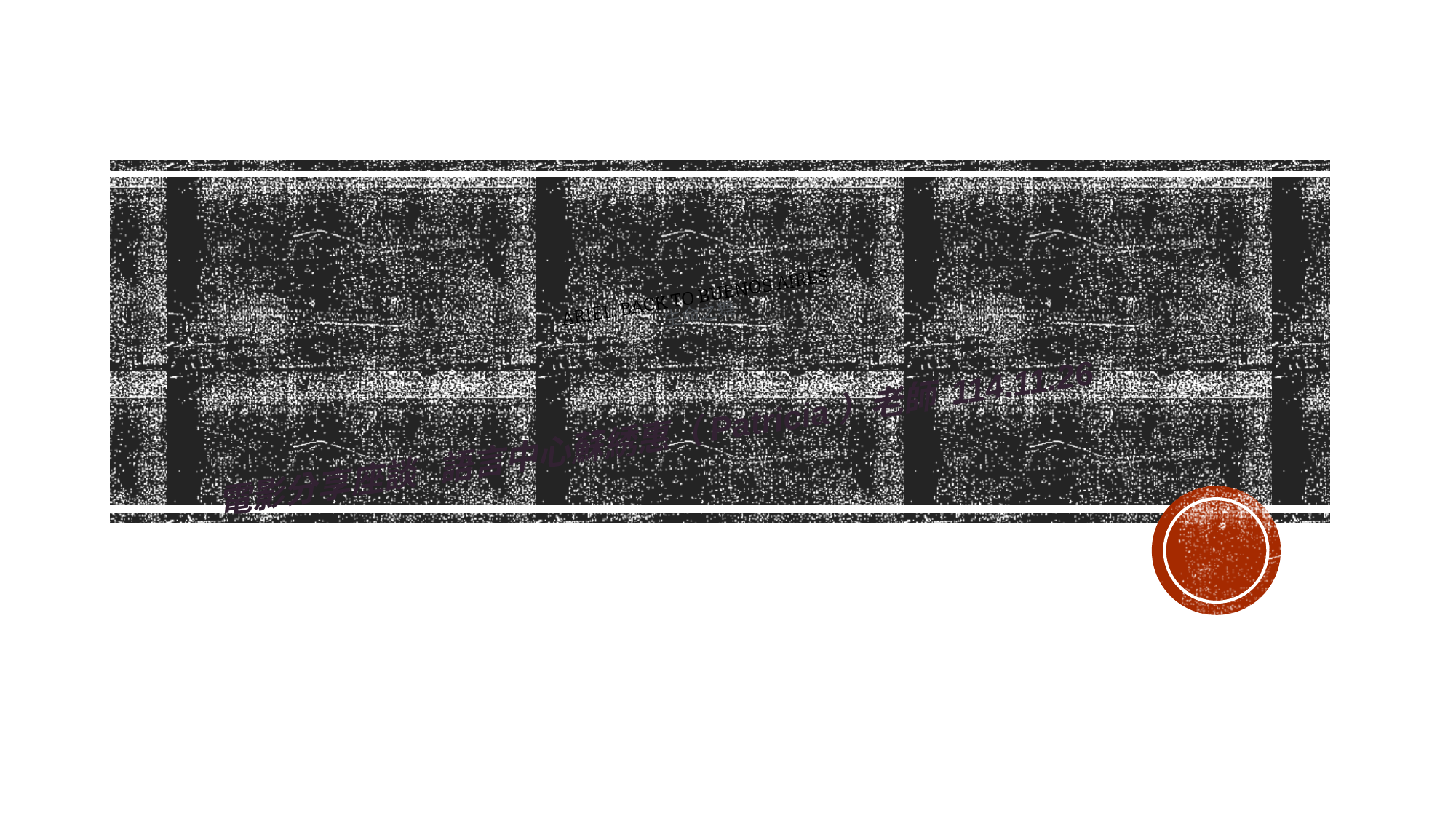

# Ariel: Back to Buenos Aires 生命之舞
電影分享座談   語言中心蘇綉惠（Patricia）老師 114.11.26